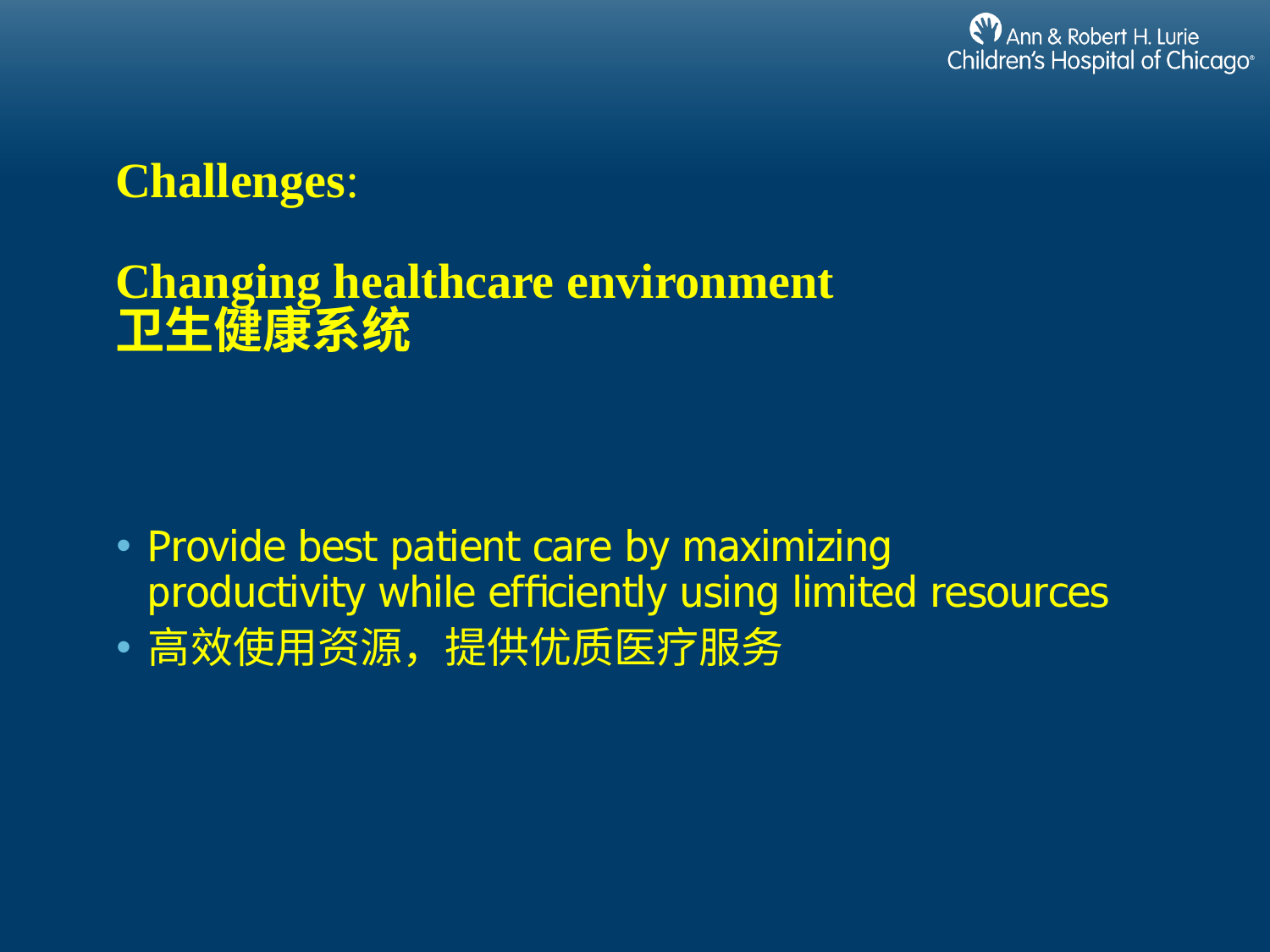

# Challenges: Changing healthcare environment 卫生健康系统
Provide best patient care by maximizing productivity while efficiently using limited resources
高效使用资源，提供优质医疗服务